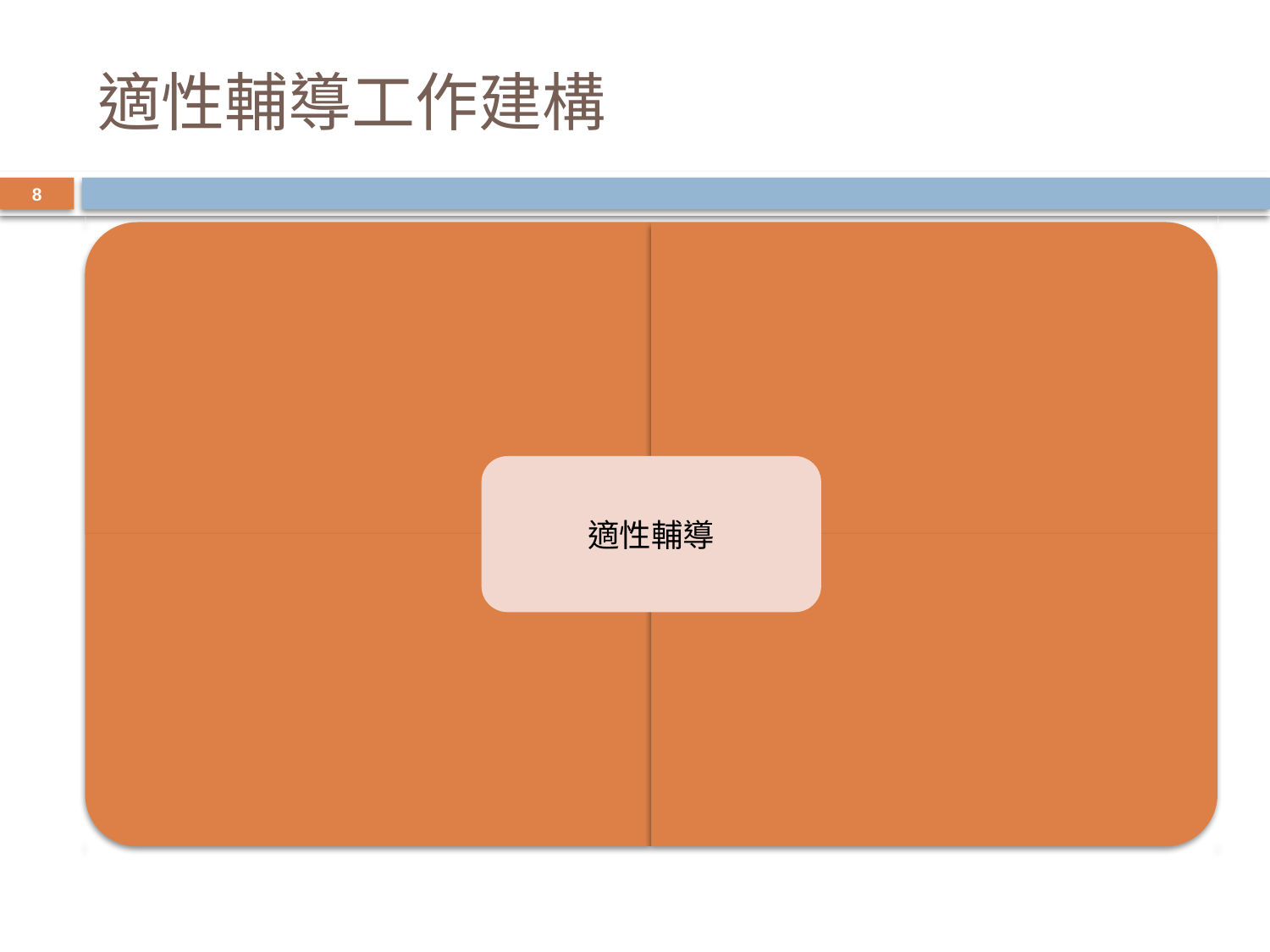

# 適性輔導工作建構
8
適性輔導
生涯活動與教學
充實輔導人力
理念溝通宣導
社區資源整合